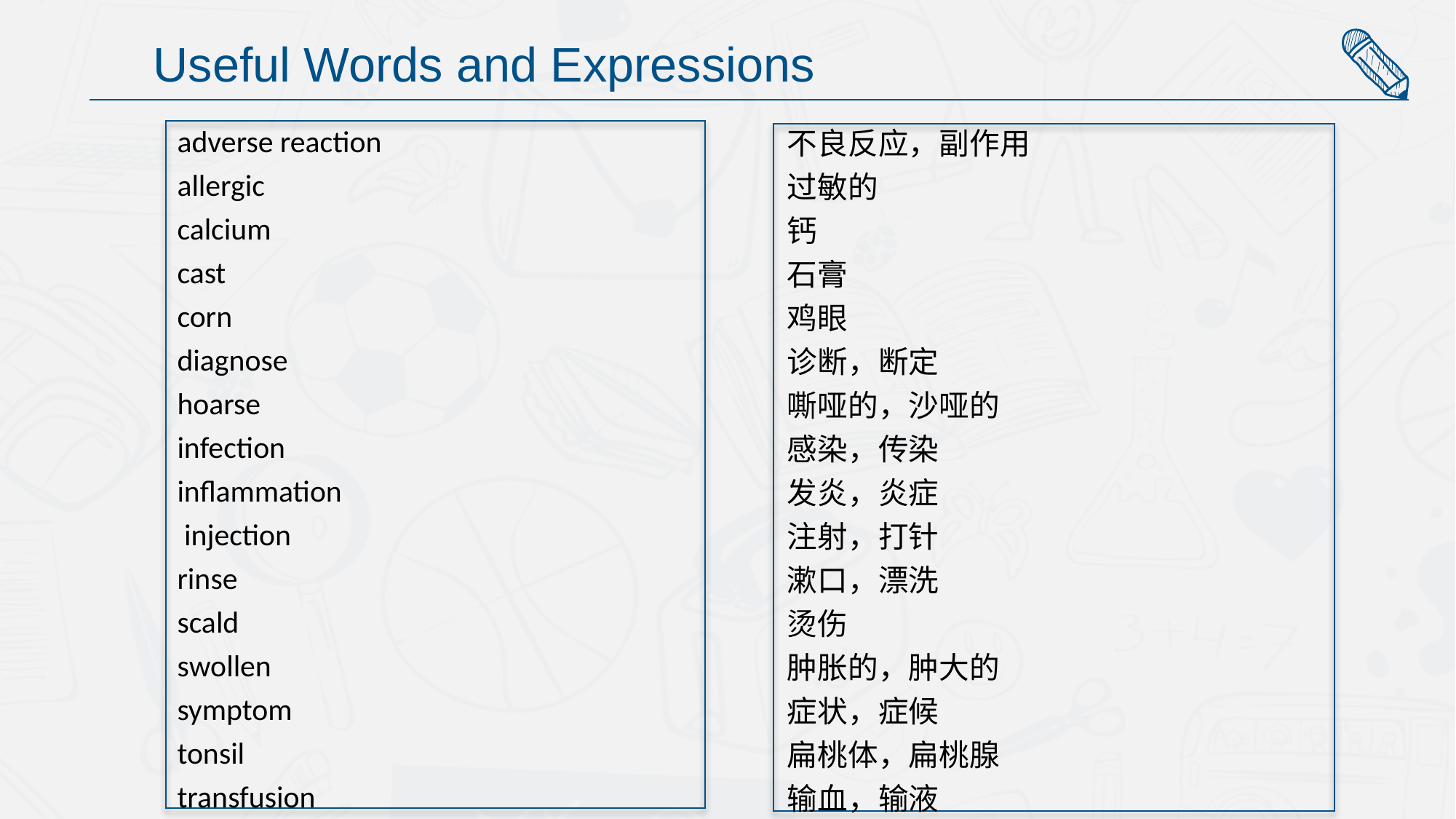

Useful Words and Expressions
adverse reaction
allergic
calcium
cast
corn
diagnose
hoarse
infection
inflammation
 injection
rinse
scald
swollen
symptom
tonsil
transfusion
不良反应，副作用
过敏的
钙
石膏
鸡眼
诊断，断定
嘶哑的，沙哑的
感染，传染
发炎，炎症
注射，打针
漱口，漂洗
烫伤
肿胀的，肿大的
症状，症候
扁桃体，扁桃腺
输血，输液